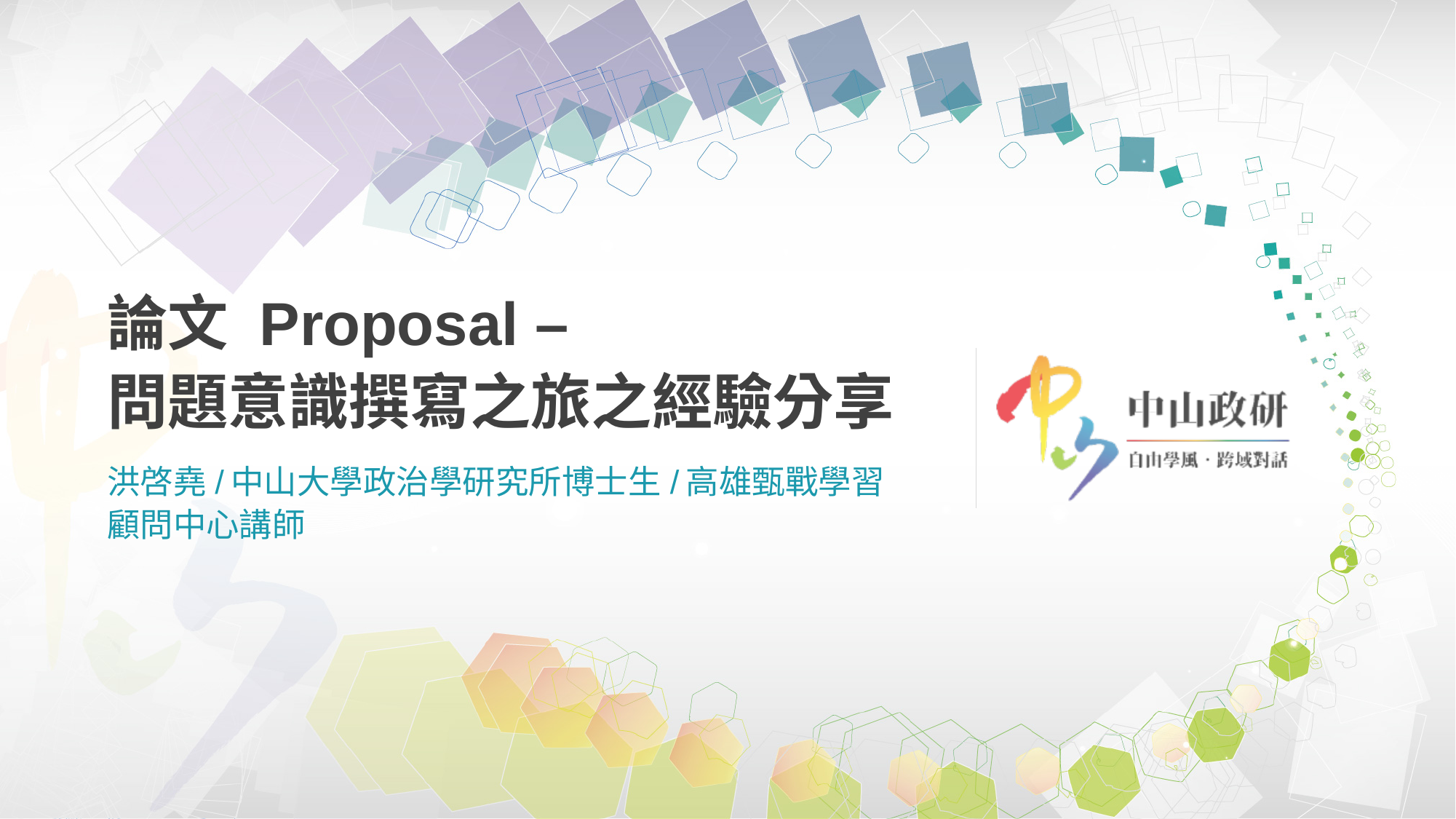

# 論文 Proposal – 問題意識撰寫之旅之經驗分享
洪啓堯/中山大學政治學研究所博士生/高雄甄戰學習顧問中心講師